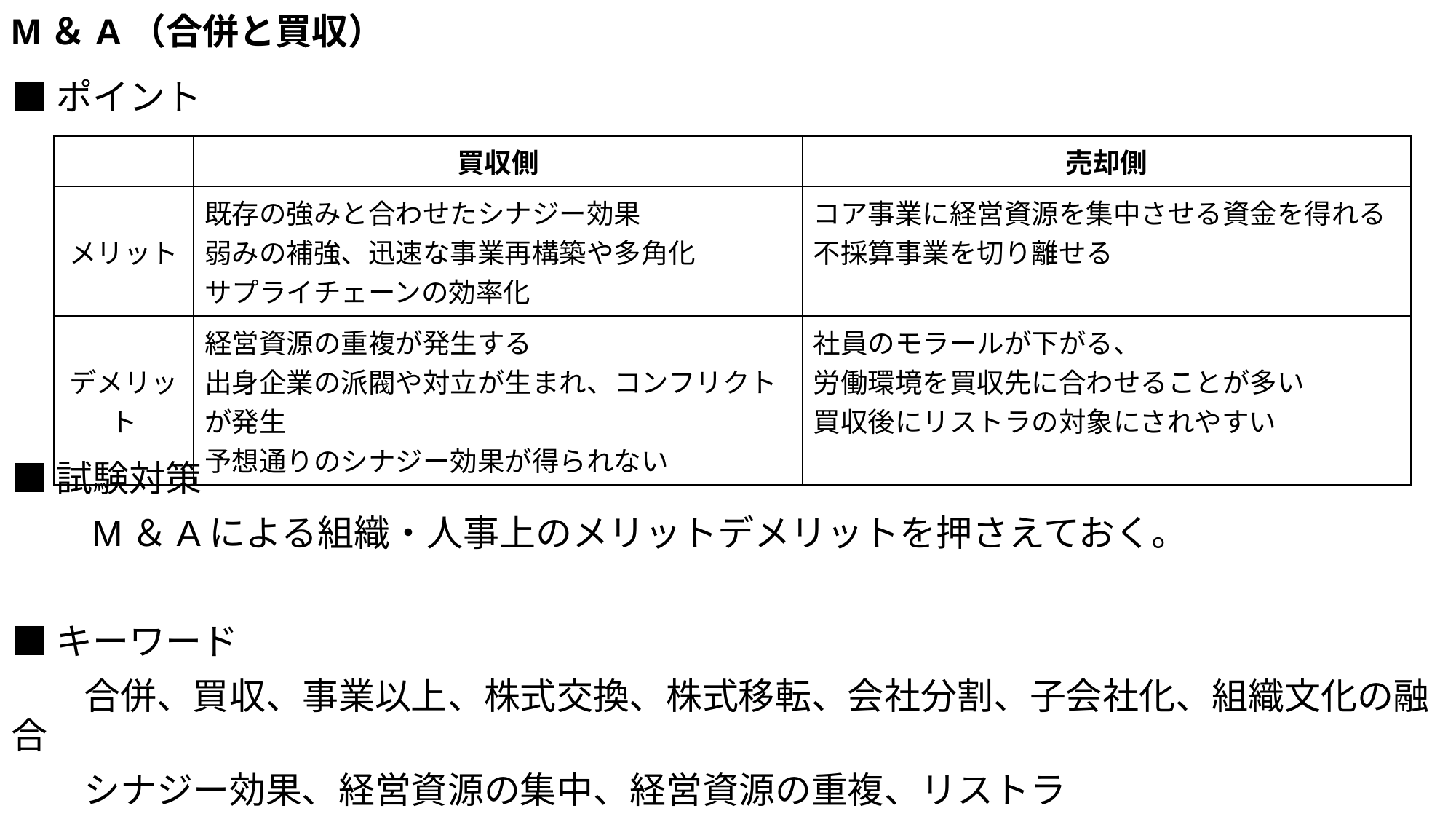

# M＆A（合併と買収）
■ポイント

■試験対策
　　M＆Aによる組織・人事上のメリットデメリットを押さえておく。

■キーワード
　　合併、買収、事業以上、株式交換、株式移転、会社分割、子会社化、組織文化の融合
　　シナジー効果、経営資源の集中、経営資源の重複、リストラ
|  | 買収側 | 売却側 |
| --- | --- | --- |
| メリット | 既存の強みと合わせたシナジー効果 弱みの補強、迅速な事業再構築や多角化 サプライチェーンの効率化 | コア事業に経営資源を集中させる資金を得れる 不採算事業を切り離せる |
| デメリット | 経営資源の重複が発生する 出身企業の派閥や対立が生まれ、コンフリクトが発生 予想通りのシナジー効果が得られない | 社員のモラールが下がる、 労働環境を買収先に合わせることが多い 買収後にリストラの対象にされやすい |